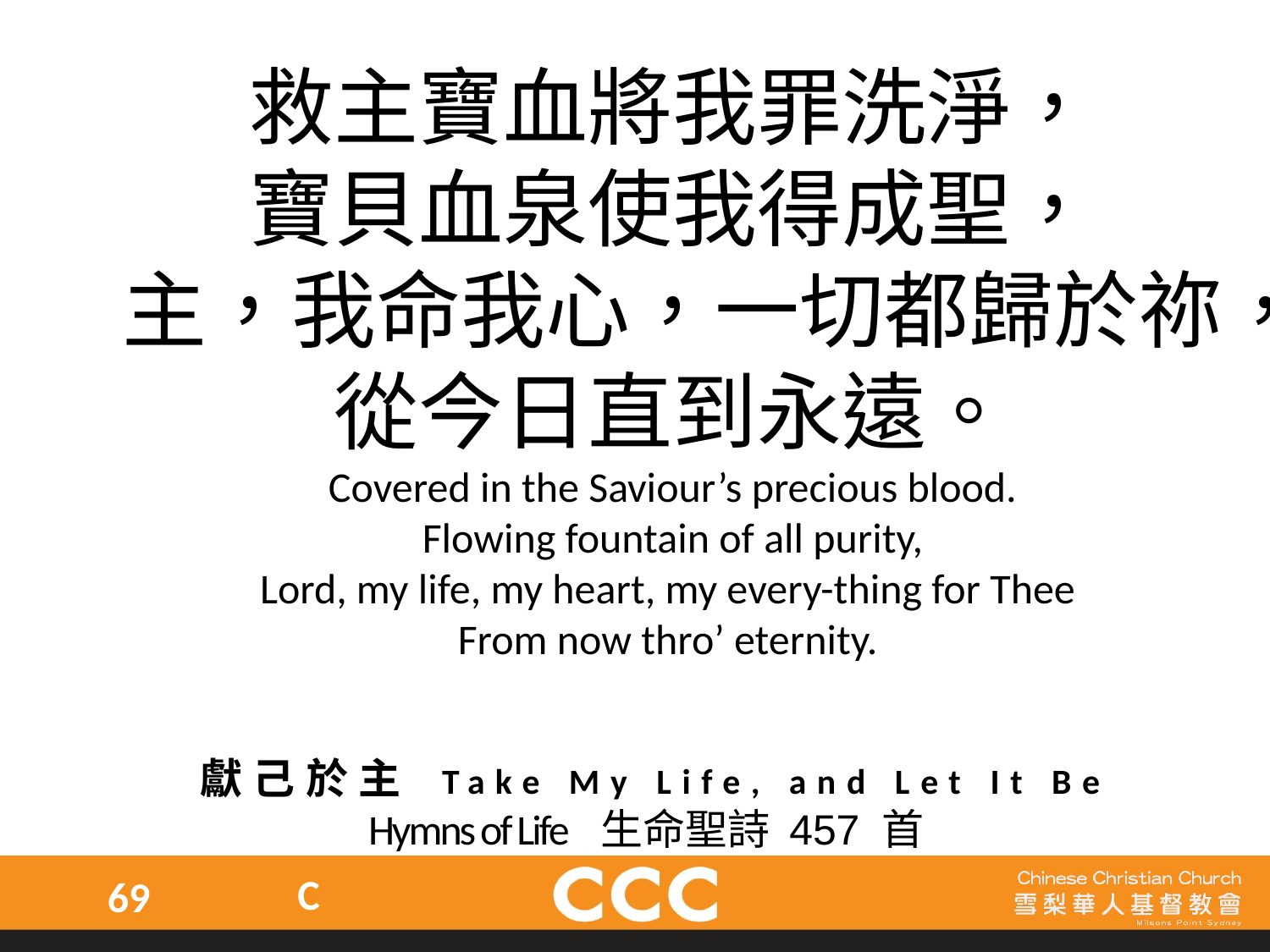

救主寶血將我罪洗淨，
寶貝血泉使我得成聖，
主，我命我心，一切都歸於祢，
從今日直到永遠。
Covered in the Saviour’s precious blood.
Flowing fountain of all purity,
Lord, my life, my heart, my every-thing for Thee
From now thro’ eternity.
 獻己於主 Take My Life, and Let It Be
 Hymns of Life   生命聖詩 457 首
C
69